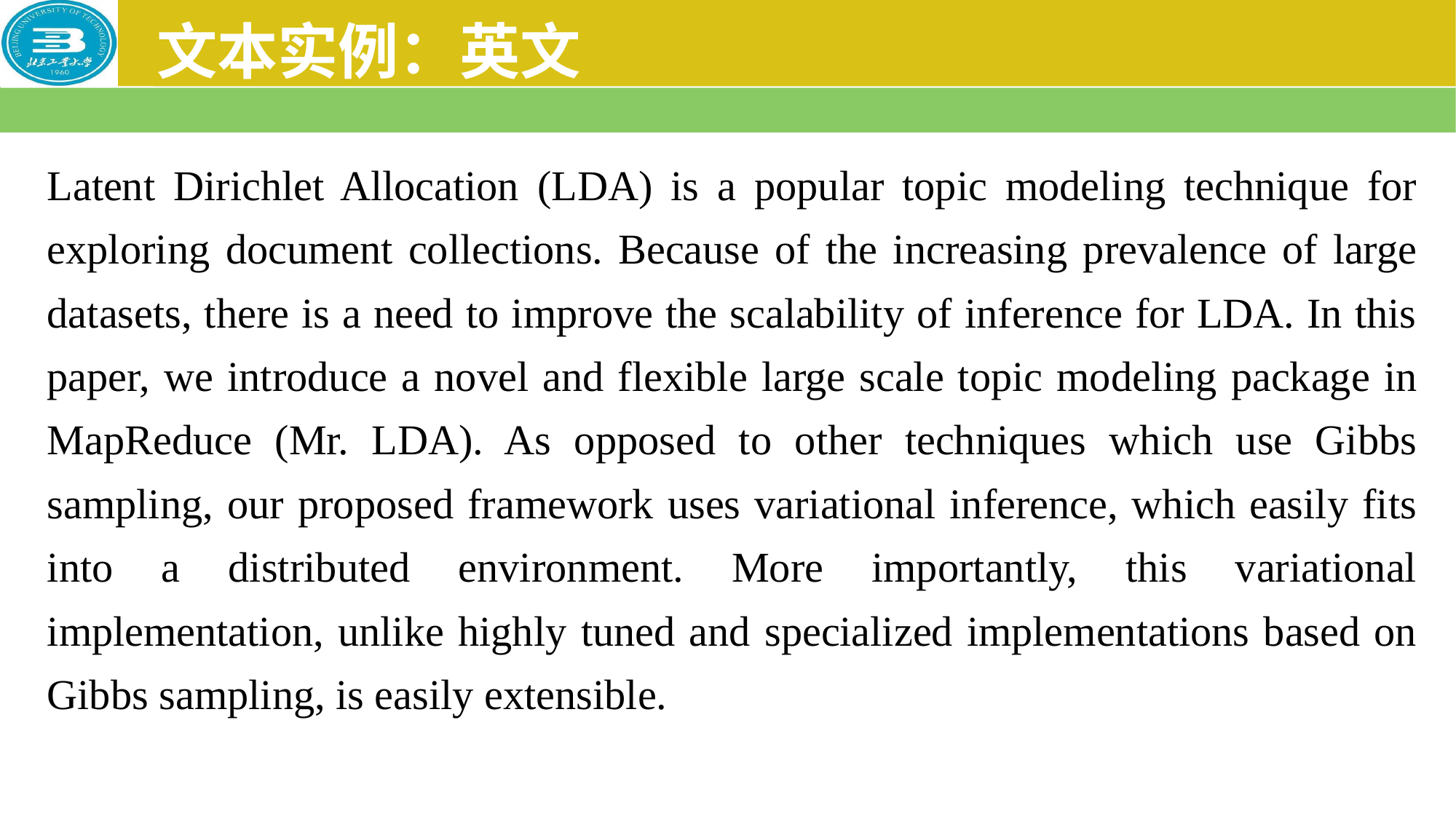

# 文本实例：英文
Latent Dirichlet Allocation (LDA) is a popular topic modeling technique for exploring document collections. Because of the increasing prevalence of large datasets, there is a need to improve the scalability of inference for LDA. In this paper, we introduce a novel and flexible large scale topic modeling package in MapReduce (Mr. LDA). As opposed to other techniques which use Gibbs sampling, our proposed framework uses variational inference, which easily fits into a distributed environment. More importantly, this variational implementation, unlike highly tuned and specialized implementations based on Gibbs sampling, is easily extensible.